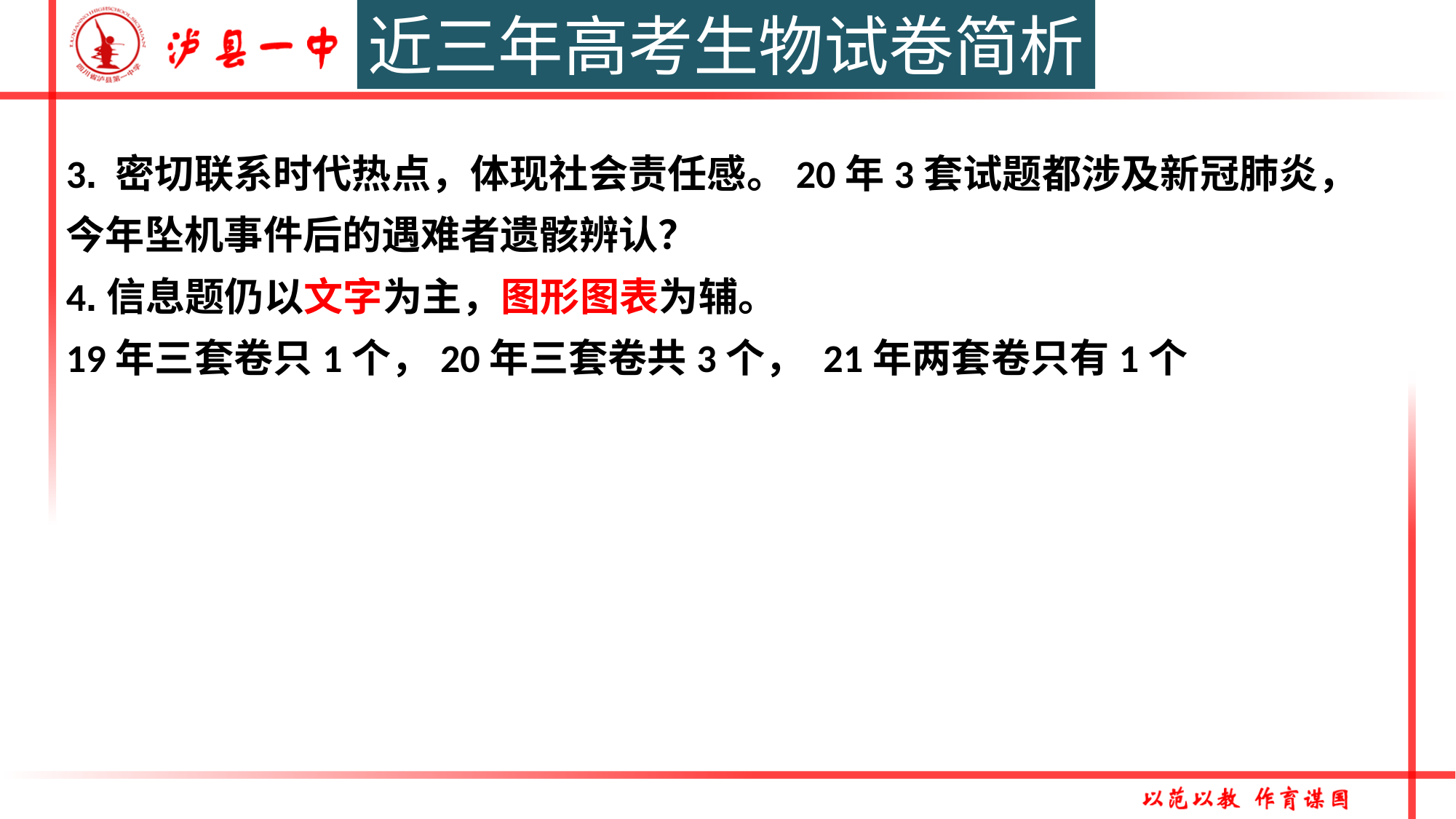

近三年高考生物试卷简析
3. 密切联系时代热点，体现社会责任感。20年3套试题都涉及新冠肺炎，今年坠机事件后的遇难者遗骸辨认？
4.信息题仍以文字为主，图形图表为辅。
19年三套卷只1个，20年三套卷共3个， 21年两套卷只有1个